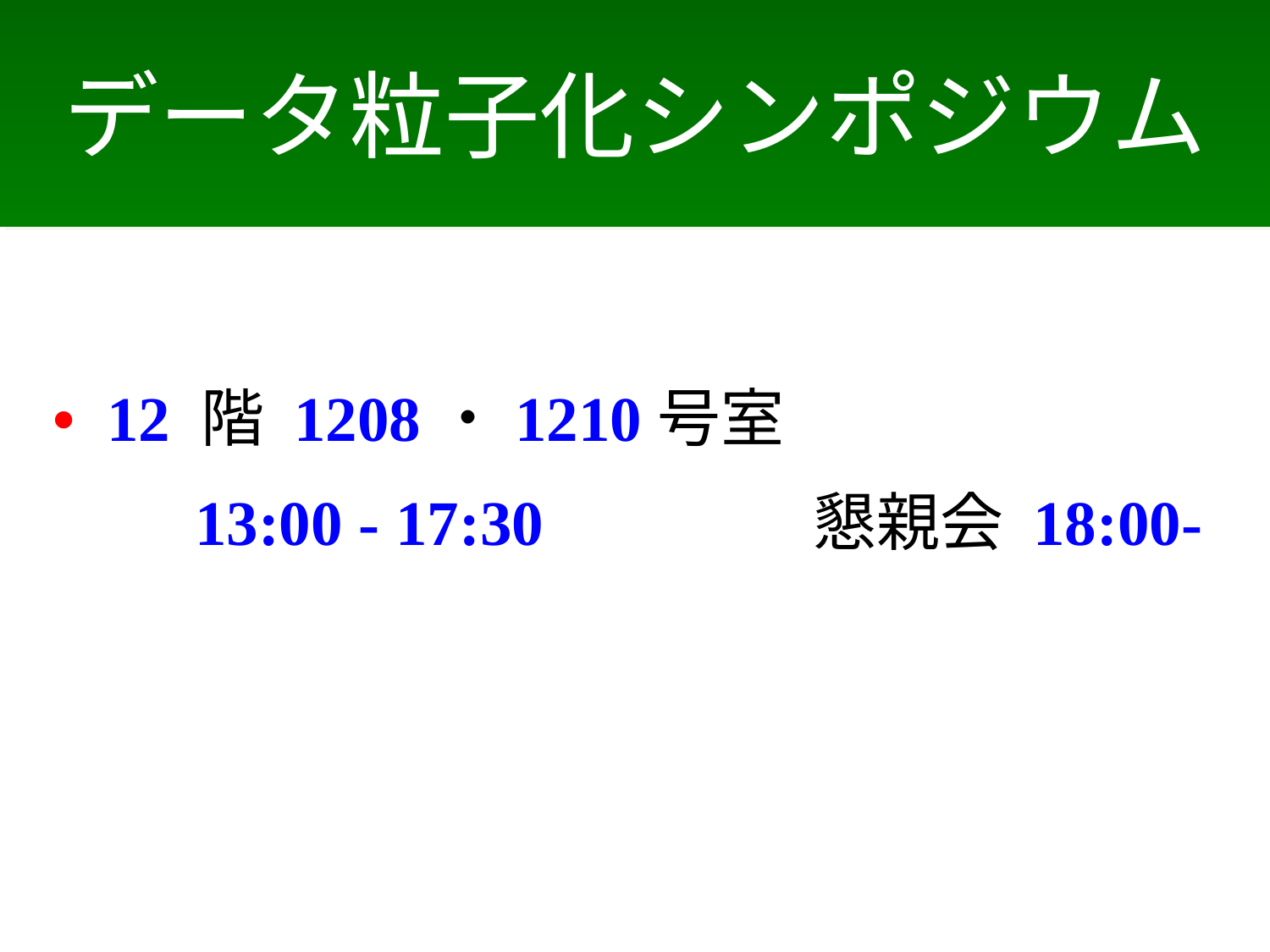

# データ粒子化シンポジウム
•  12 階 1208・1210号室
　　13:00 - 17:30                懇親会 18:00-